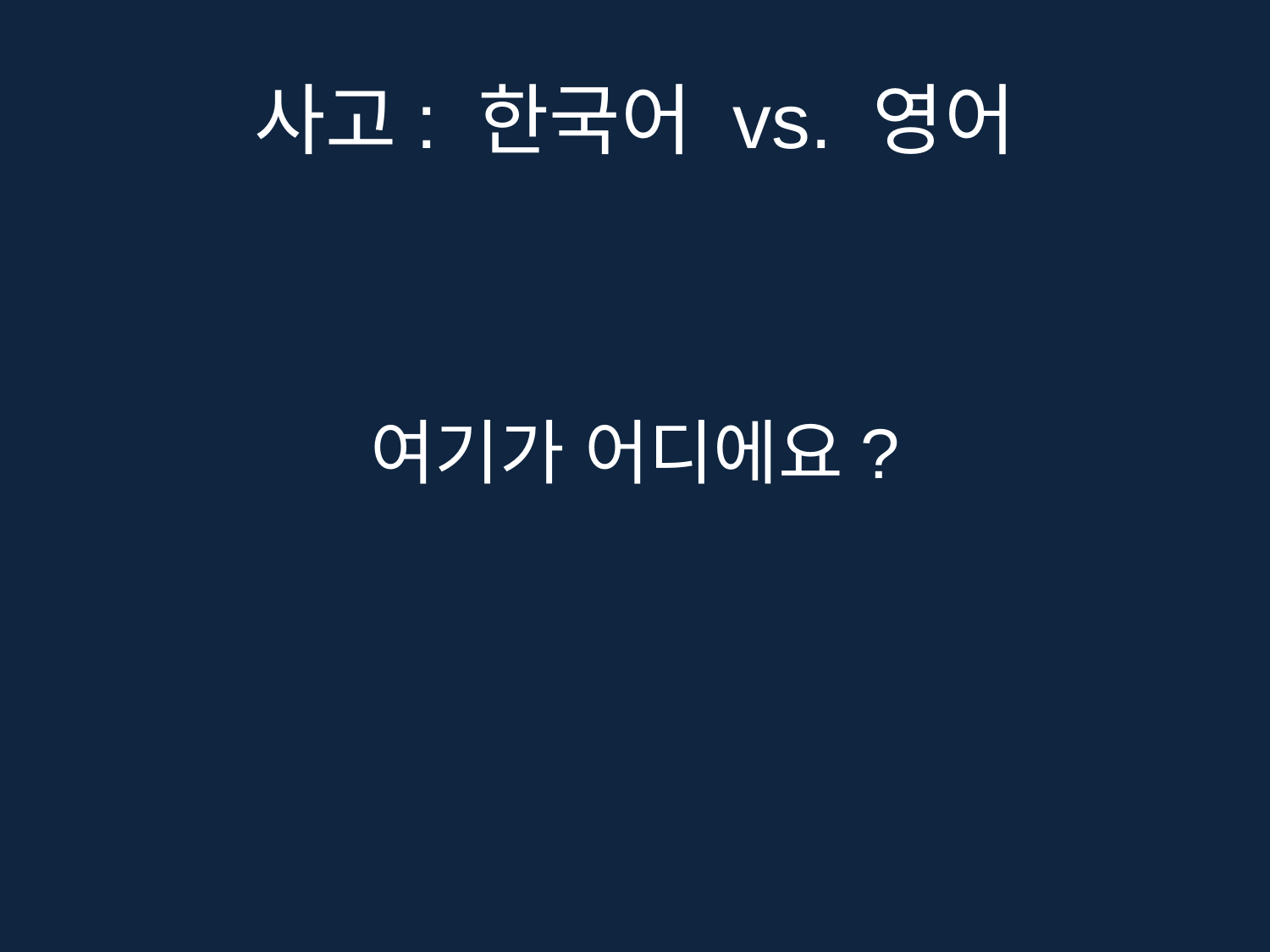

# 사고: 한국어 vs. 영어
여기가 어디에요?